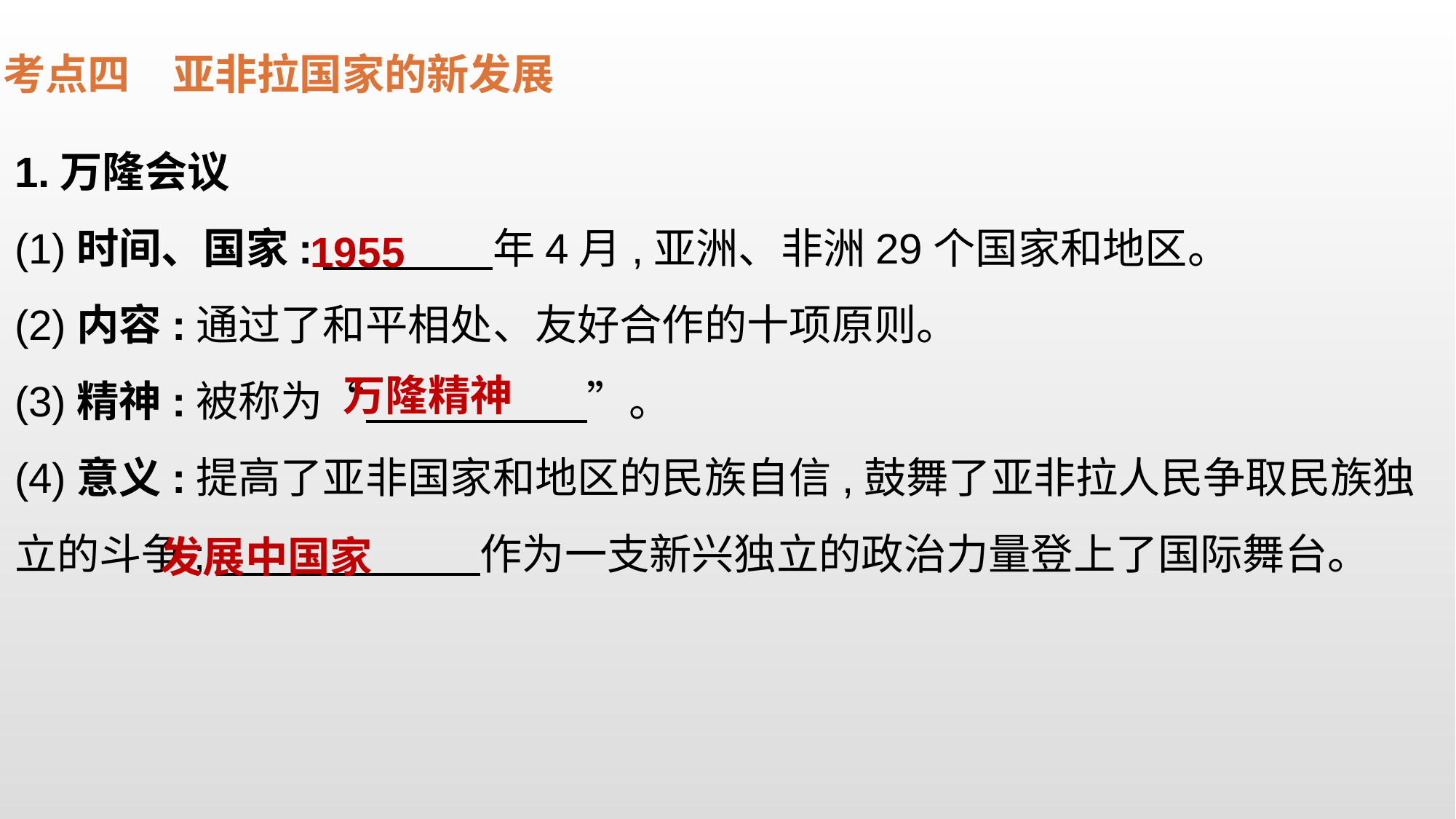

考点四　亚非拉国家的新发展
1.万隆会议
(1)时间、国家:　　　　年4月,亚洲、非洲29个国家和地区。
(2)内容:通过了和平相处、友好合作的十项原则。
(3)精神:被称为“　　　　　 ”。
(4)意义:提高了亚非国家和地区的民族自信,鼓舞了亚非拉人民争取民族独立的斗争;　　　　　　 作为一支新兴独立的政治力量登上了国际舞台。
1955
万隆精神
发展中国家